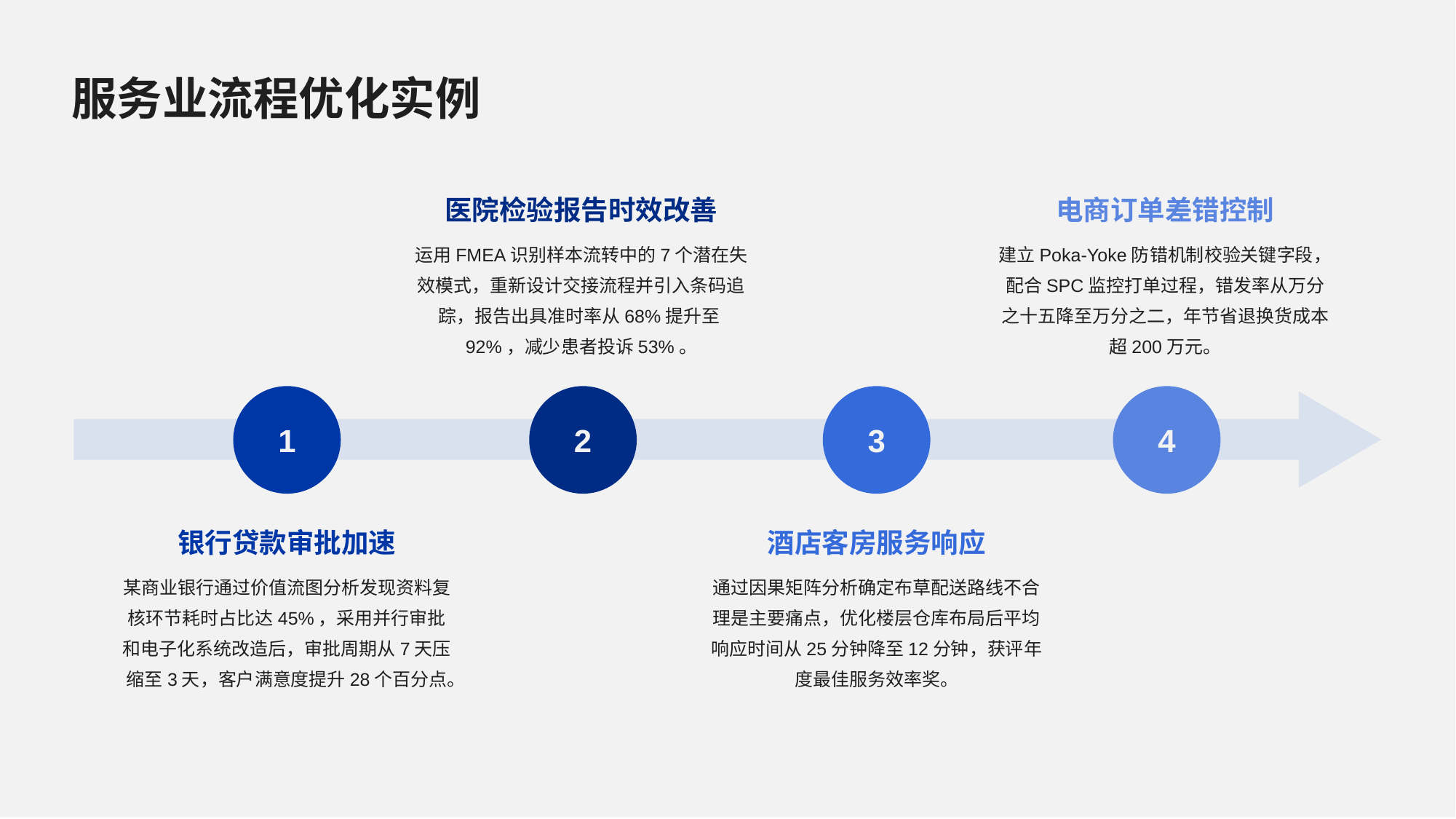

服务业流程优化实例
医院检验报告时效改善
电商订单差错控制
运用FMEA识别样本流转中的7个潜在失效模式，重新设计交接流程并引入条码追踪，报告出具准时率从68%提升至92%，减少患者投诉53%。
建立Poka-Yoke防错机制校验关键字段，配合SPC监控打单过程，错发率从万分之十五降至万分之二，年节省退换货成本超200万元。
1
2
3
4

银行贷款审批加速
酒店客房服务响应
某商业银行通过价值流图分析发现资料复核环节耗时占比达45%，采用并行审批和电子化系统改造后，审批周期从7天压缩至3天，客户满意度提升28个百分点。
通过因果矩阵分析确定布草配送路线不合理是主要痛点，优化楼层仓库布局后平均响应时间从25分钟降至12分钟，获评年度最佳服务效率奖。